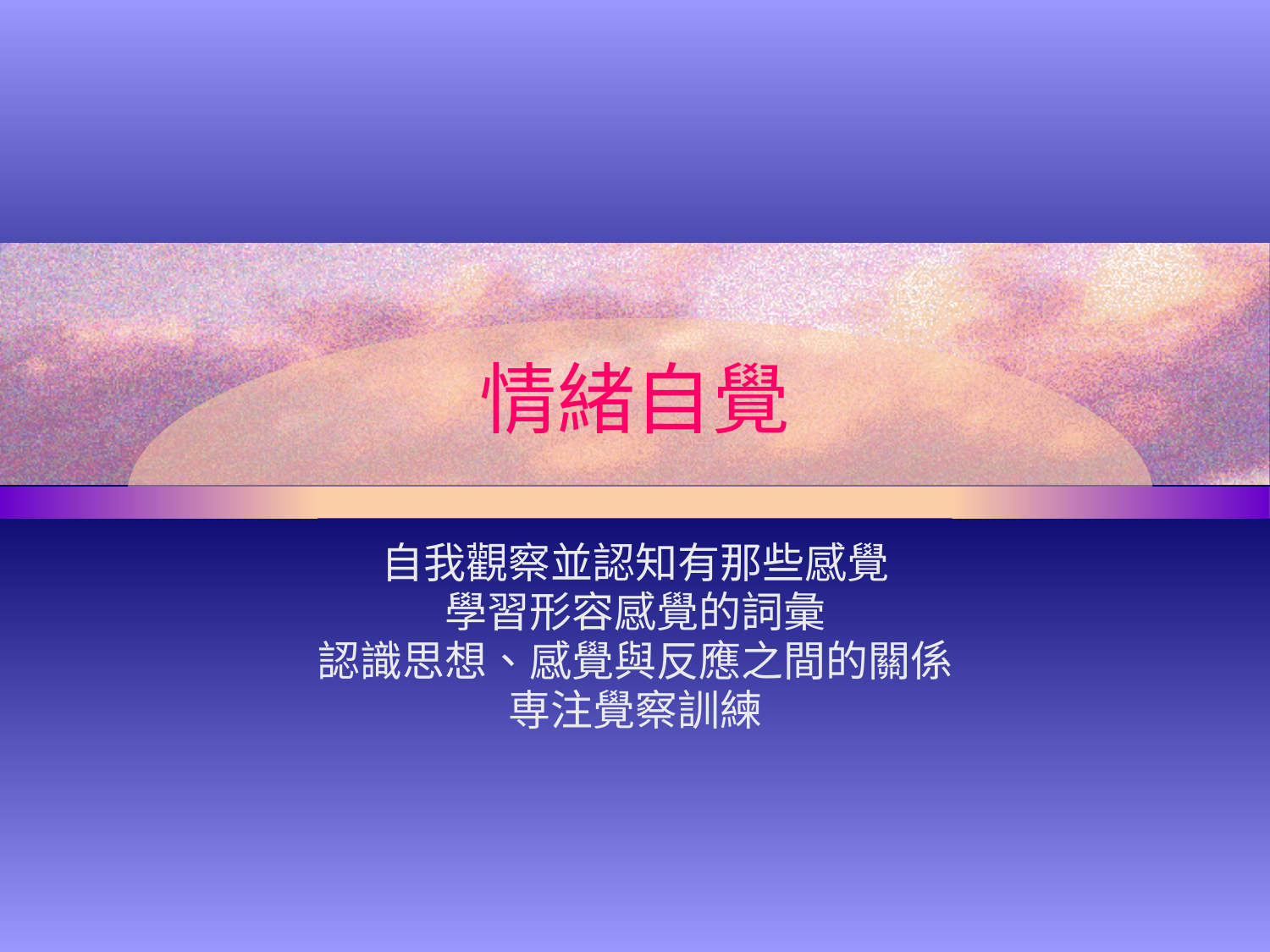

# 情緒自覺
自我觀察並認知有那些感覺
學習形容感覺的詞彙
認識思想、感覺與反應之間的關係
専注覺察訓練